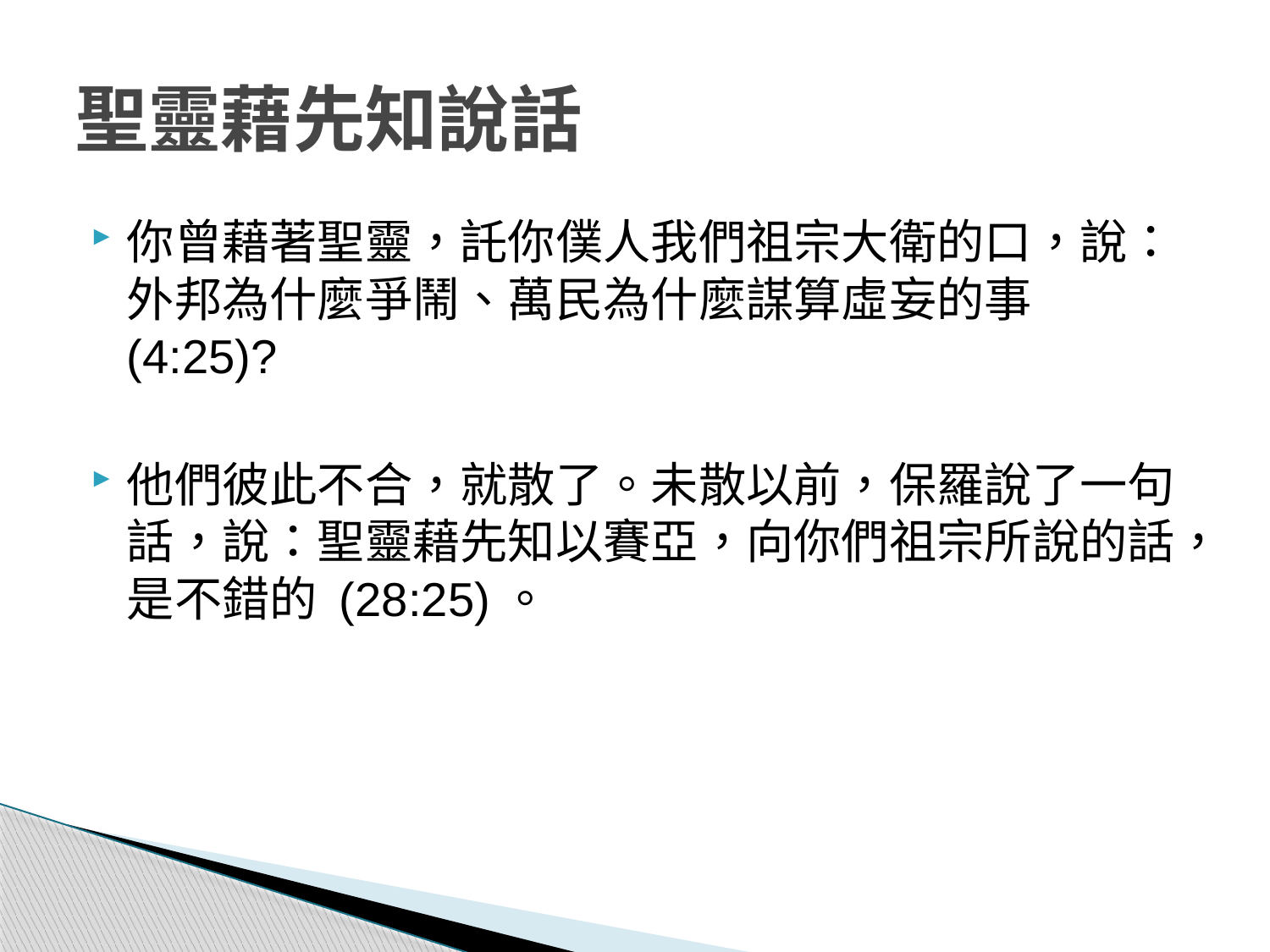

# 聖靈藉先知說話
你曾藉著聖靈，託你僕人我們祖宗大衛的口，說：外邦為什麼爭鬧、萬民為什麼謀算虛妄的事 (4:25)?

他們彼此不合，就散了。未散以前，保羅說了一句話，說：聖靈藉先知以賽亞，向你們祖宗所說的話，是不錯的 (28:25)。